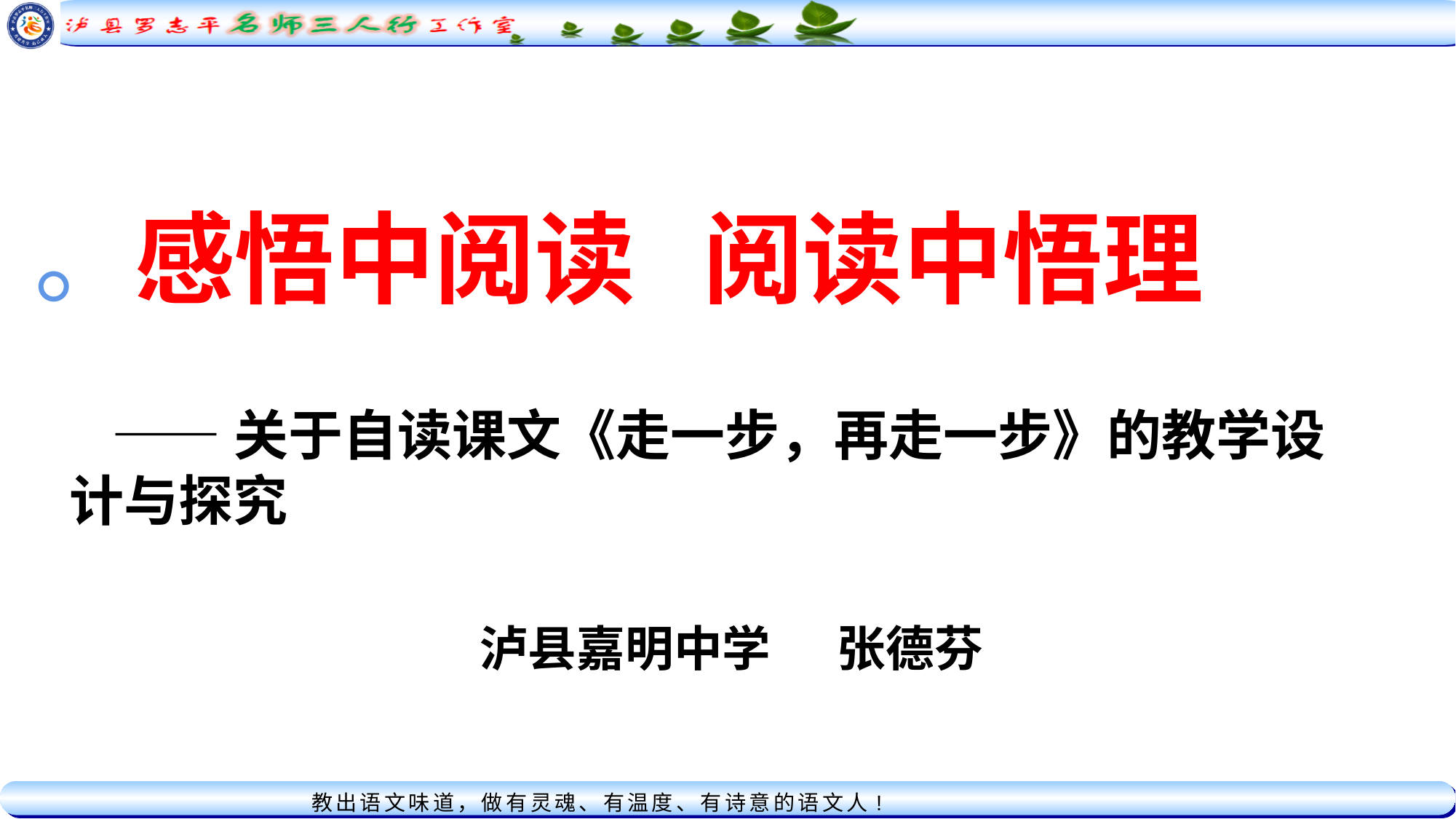

。感悟中阅读   阅读中悟理
——关于自读课文《走一步，再走一步》的教学设计与探究
泸县嘉明中学      张德芬